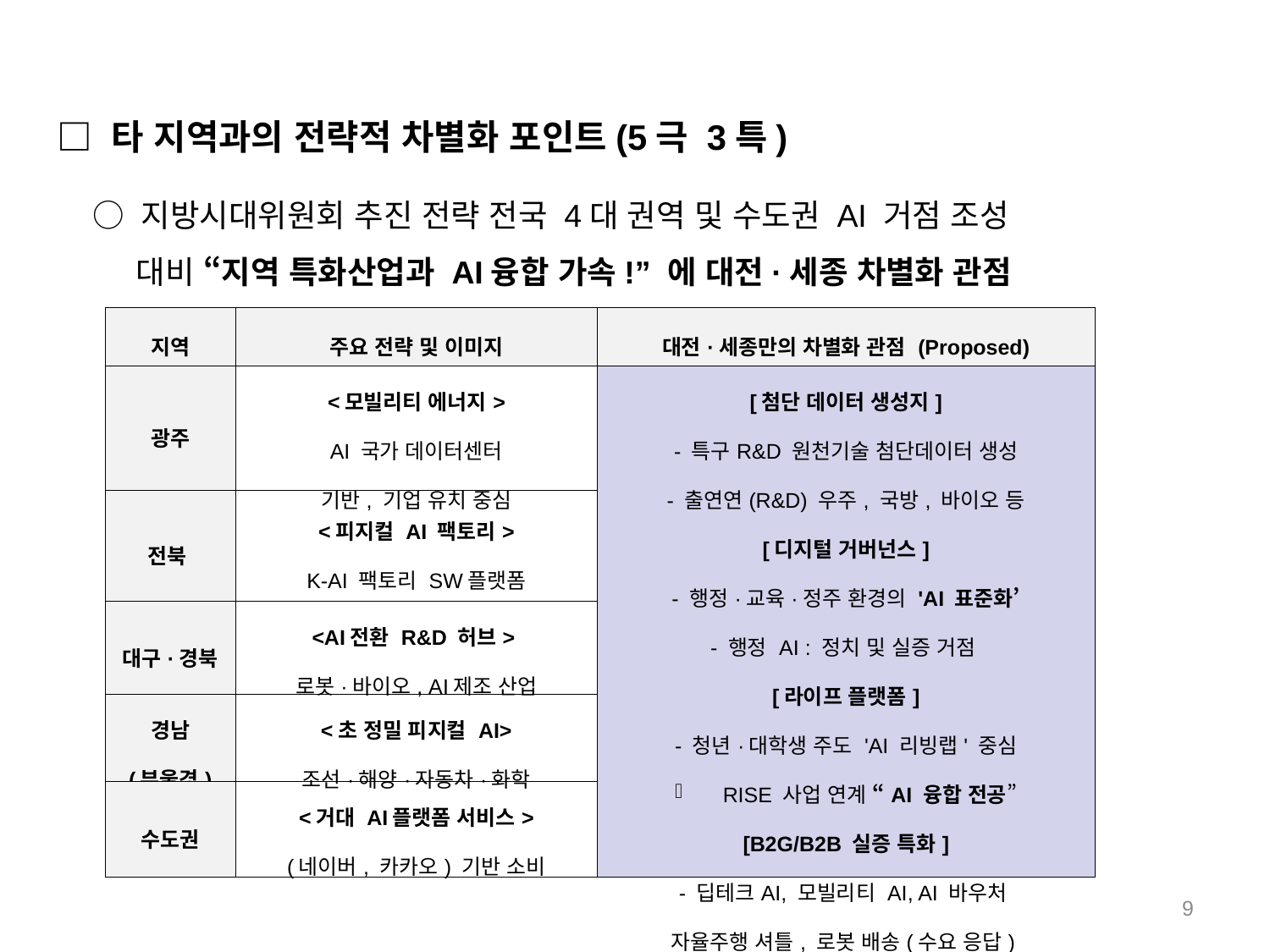

□ 타 지역과의 전략적 차별화 포인트(5극 3특)
    ○ 지방시대위원회 추진 전략 전국 4대 권역 및 수도권 AI 거점 조성
        대비 “지역 특화산업과 AI융합 가속!” 에 대전·세종 차별화 관점
       ( 국가균형성장 추진전략(2025.9.30.) / 지방시대위원회

| 지역 | 주요 전략 및 이미지 | 대전·세종만의 차별화 관점 (Proposed) |
| --- | --- | --- |
| 광주 | <모빌리티 에너지> AI 국가 데이터센터 기반, 기업 유치 중심 | [첨단 데이터 생성지] - 특구R&D 원천기술 첨단데이터 생성 - 출연연(R&D) 우주, 국방, 바이오 등 [디지털 거버넌스] - 행정·교육·정주 환경의 'AI 표준화’ - 행정 AI : 정치 및 실증 거점 [라이프 플랫폼] - 청년·대학생 주도 'AI 리빙랩' 중심 RISE 사업 연계 “AI 융합 전공” [B2G/B2B 실증 특화] - 딥테크AI, 모빌리티 AI, AI 바우처 자율주행 셔틀, 로봇 배송(수요 응답) |
| 전북 | <피지컬 AI 팩토리> K-AI 팩토리 SW플랫폼 |  |
| 대구·경북 | <AI전환 R&D 허브> 로봇·바이오, AI제조 산업 |  |
| 경남 (부울경) | <초 정밀 피지컬 AI> 조선·해양·자동차·화학 |  |
| 수도권 | <거대 AI플랫폼 서비스> (네이버, 카카오) 기반 소비 |  |
9